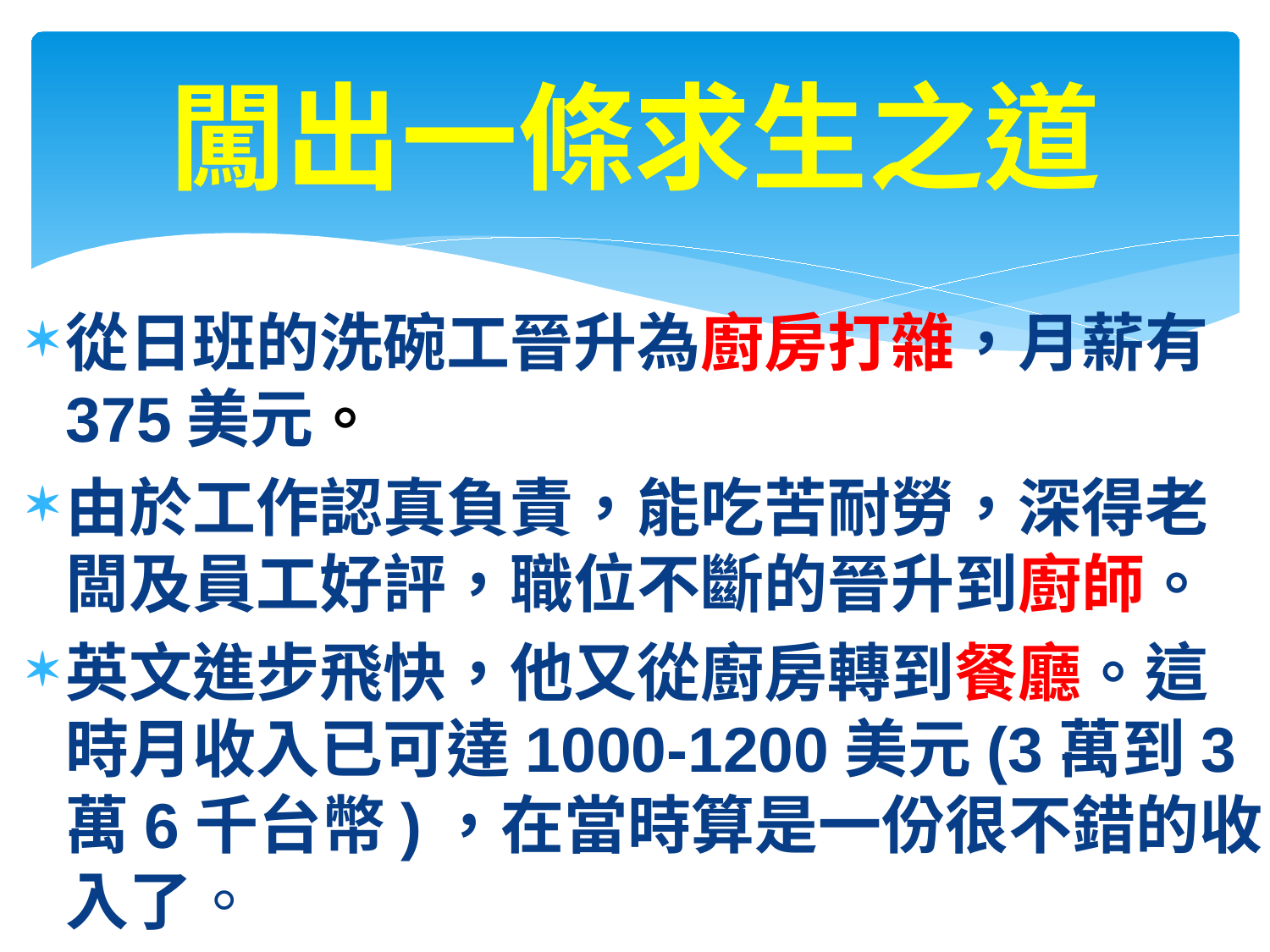

# 闖出一條求生之道
從日班的洗碗工晉升為廚房打雜，月薪有375美元。
由於工作認真負責，能吃苦耐勞，深得老闆及員工好評，職位不斷的晉升到廚師。
英文進步飛快，他又從廚房轉到餐廳。這時月收入已可達1000-1200美元(3萬到3萬6千台幣)，在當時算是一份很不錯的收入了。